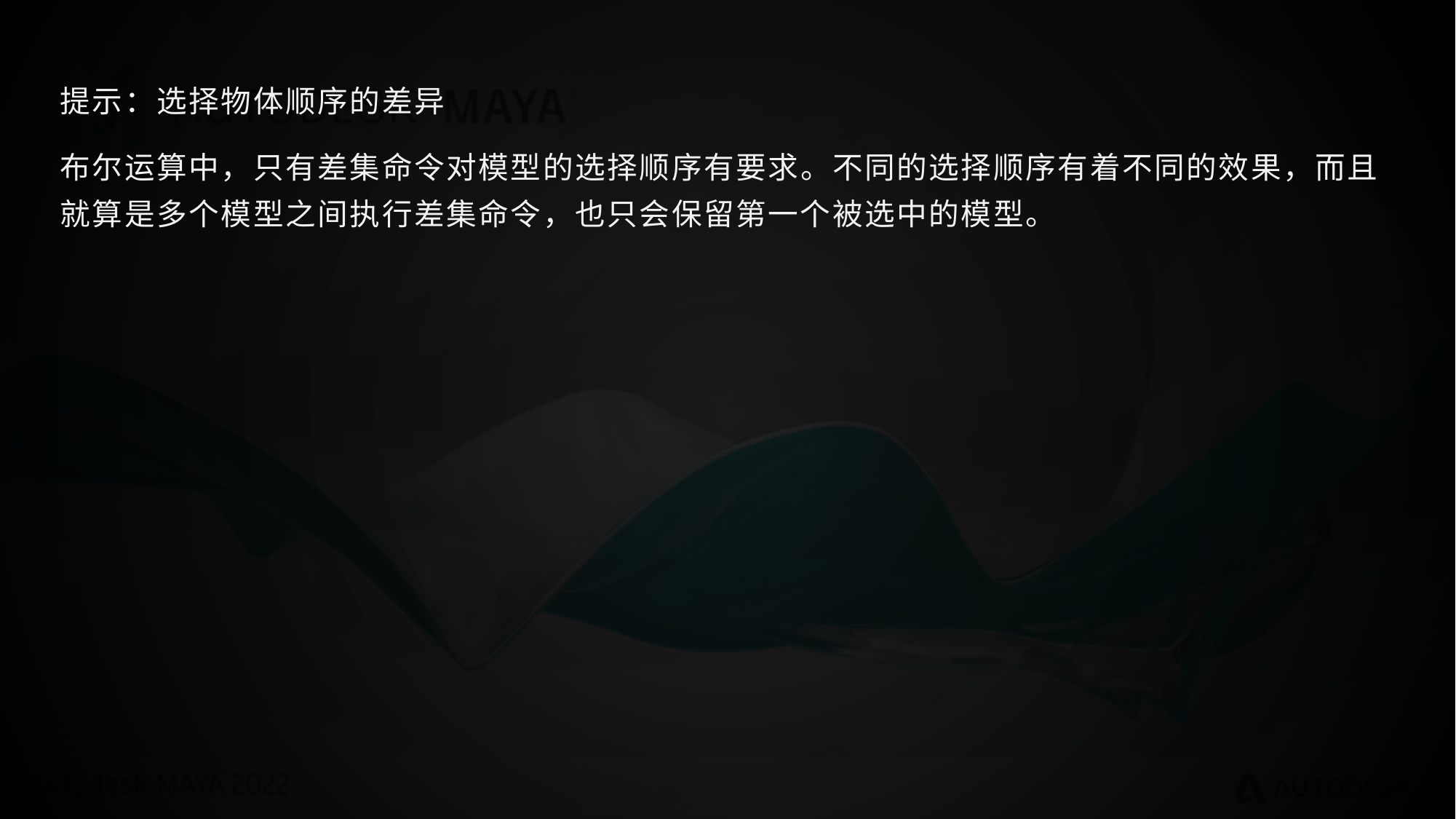

提示：选择物体顺序的差异
布尔运算中，只有差集命令对模型的选择顺序有要求。不同的选择顺序有着不同的效果，而且就算是多个模型之间执行差集命令，也只会保留第一个被选中的模型。